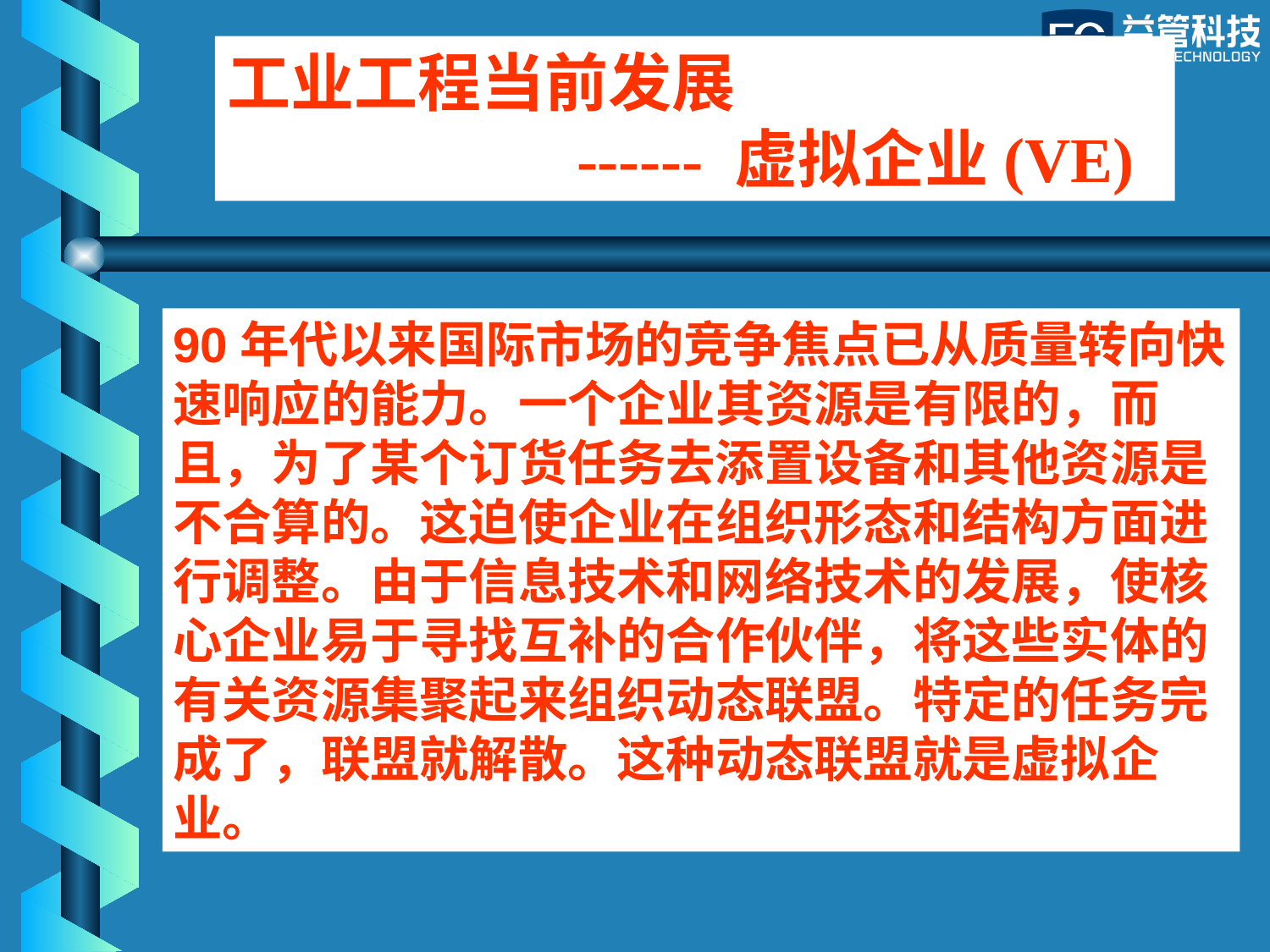

工业工程当前发展
                      ------ 虚拟企业(VE)

90年代以来国际市场的竞争焦点已从质量转向快速响应的能力。一个企业其资源是有限的，而且，为了某个订货任务去添置设备和其他资源是不合算的。这迫使企业在组织形态和结构方面进行调整。由于信息技术和网络技术的发展，使核心企业易于寻找互补的合作伙伴，将这些实体的有关资源集聚起来组织动态联盟。特定的任务完成了，联盟就解散。这种动态联盟就是虚拟企业。